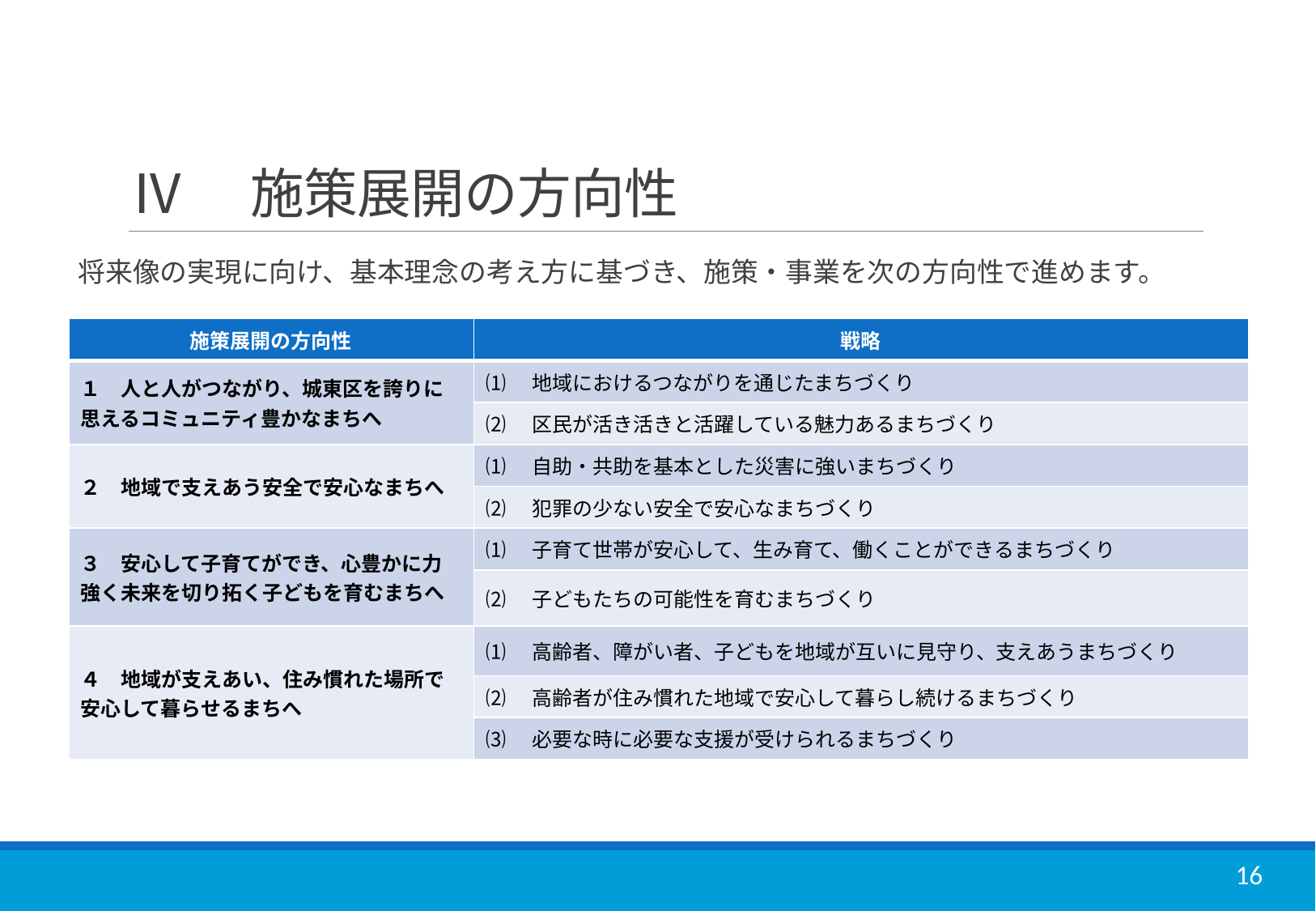

# Ⅳ　施策展開の方向性

　　将来像の実現に向け、基本理念の考え方に基づき、施策・事業を次の方向性で進めます。

| 施策展開の方向性 | 戦略 |
| --- | --- |
| １　人と人がつながり、城東区を誇りに思えるコミュニティ豊かなまちへ | ⑴　地域におけるつながりを通じたまちづくり |
|  | ⑵　区民が活き活きと活躍している魅力あるまちづくり |
| ２　地域で支えあう安全で安心なまちへ | ⑴　自助・共助を基本とした災害に強いまちづくり |
|  | ⑵　犯罪の少ない安全で安心なまちづくり |
| ３　安心して子育てができ、心豊かに力強く未来を切り拓く子どもを育むまちへ | ⑴　子育て世帯が安心して、生み育て、働くことができるまちづくり |
|  | ⑵　子どもたちの可能性を育むまちづくり |
| ４　地域が支えあい、住み慣れた場所で安心して暮らせるまちへ | ⑴　高齢者、障がい者、子どもを地域が互いに見守り、支えあうまちづくり |
|  | ⑵　高齢者が住み慣れた地域で安心して暮らし続けるまちづくり |
|  | ⑶　必要な時に必要な支援が受けられるまちづくり |
16